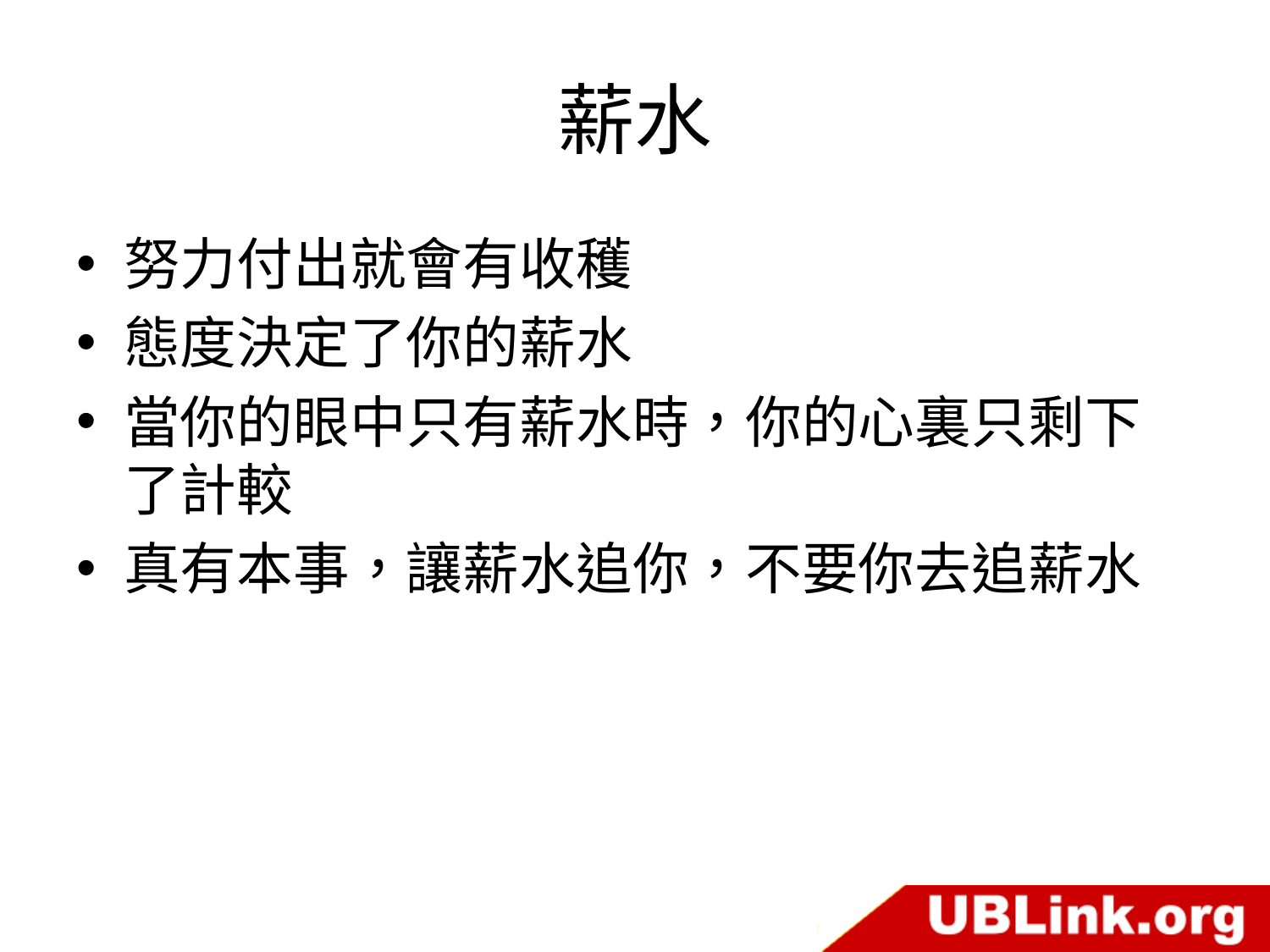

# 薪水
努力付出就會有收穫
態度決定了你的薪水
當你的眼中只有薪水時，你的心裏只剩下了計較
真有本事，讓薪水追你，不要你去追薪水